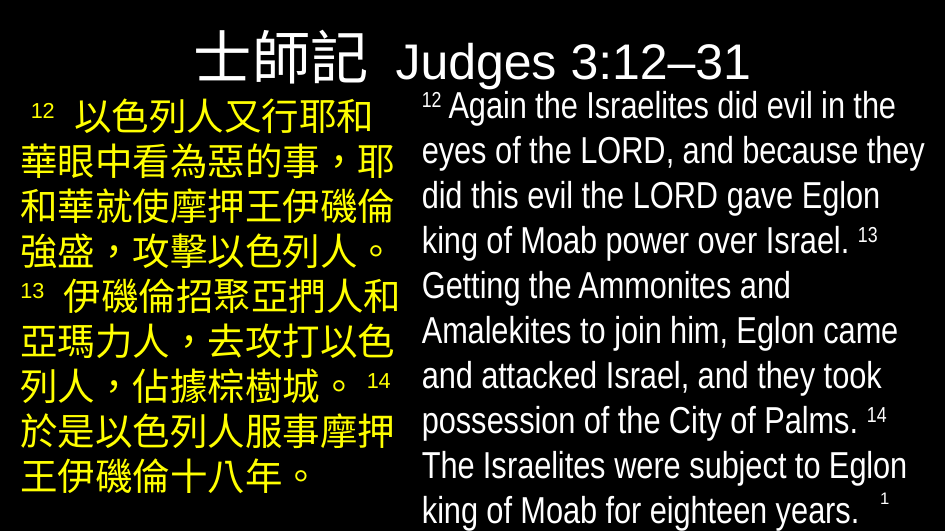

# 士師記 Judges 3:12–31
12 Again the Israelites did evil in the eyes of the Lord, and because they did this evil the Lord gave Eglon king of Moab power over Israel. 13 Getting the Ammonites and Amalekites to join him, Eglon came and attacked Israel, and they took possession of the City of Palms. 14 The Israelites were subject to Eglon king of Moab for eighteen years.
 12 以色列人又行耶和華眼中看為惡的事，耶和華就使摩押王伊磯倫強盛，攻擊以色列人。13 伊磯倫招聚亞捫人和亞瑪力人，去攻打以色列人，佔據棕樹城。14 於是以色列人服事摩押王伊磯倫十八年。
1